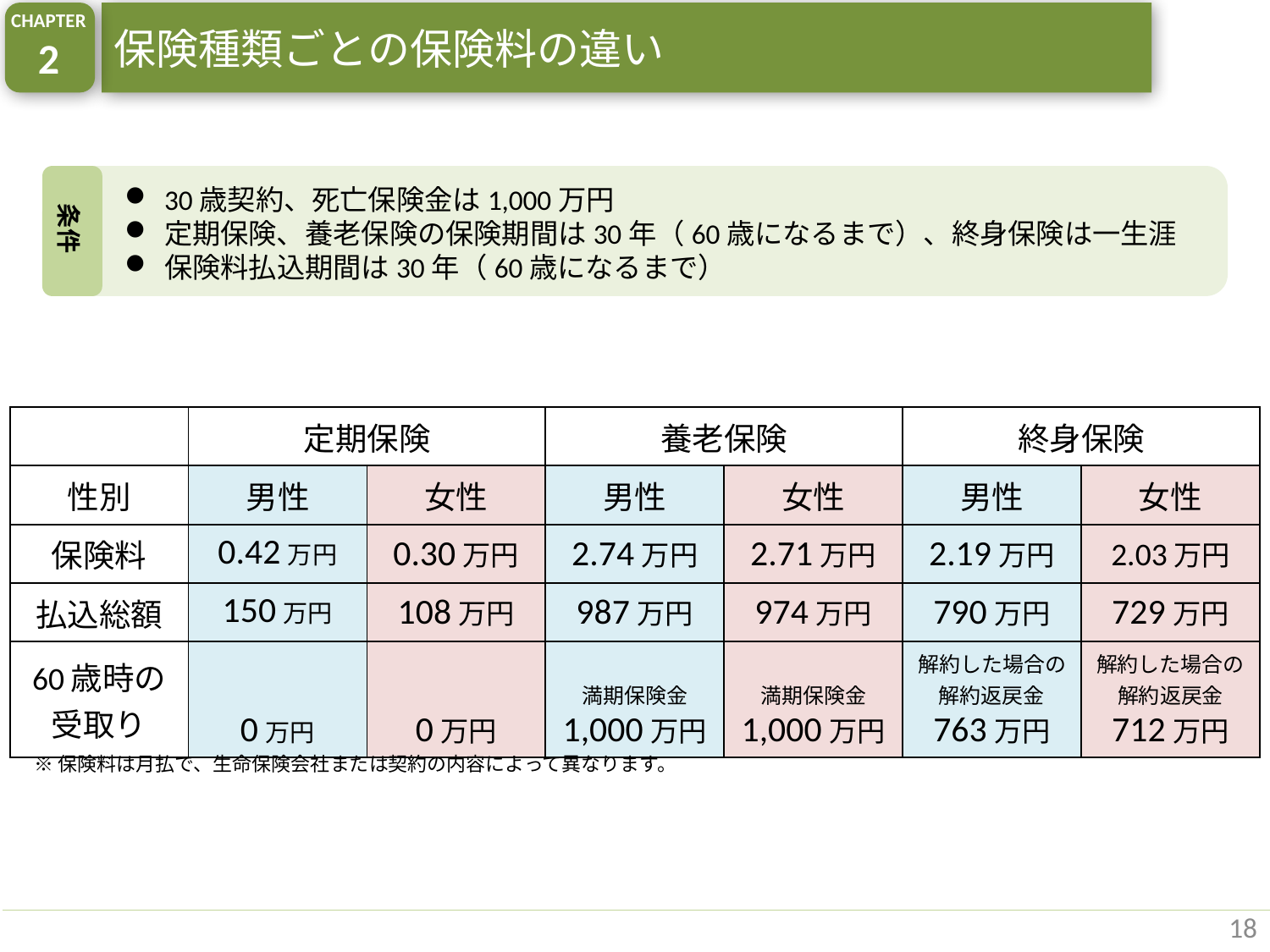

CHAPTER
2
保険種類ごとの保険料の違い
30歳契約、死亡保険金は1,000万円
定期保険、養老保険の保険期間は30年（60歳になるまで）、終身保険は一生涯
保険料払込期間は30年（60歳になるまで）
条件
|  | 定期保険 |  | 養老保険 |  | 終身保険 |  |
| --- | --- | --- | --- | --- | --- | --- |
| 性別 | 男性 | 女性 | 男性 | 女性 | 男性 | 女性 |
| 保険料 | 0.42万円 | 0.30万円 | 2.74万円 | 2.71万円 | 2.19万円 | 2.03万円 |
| 払込総額 | 150万円 | 108万円 | 987万円 | 974万円 | 790万円 | 729万円 |
| 60歳時の受取り | 0万円 | 0万円 | 満期保険金 1,000万円 | 満期保険金 1,000万円 | 解約した場合の解約返戻金 763万円 | 解約した場合の解約返戻金 712万円 |
※保険料は月払で、生命保険会社または契約の内容によって異なります。
18